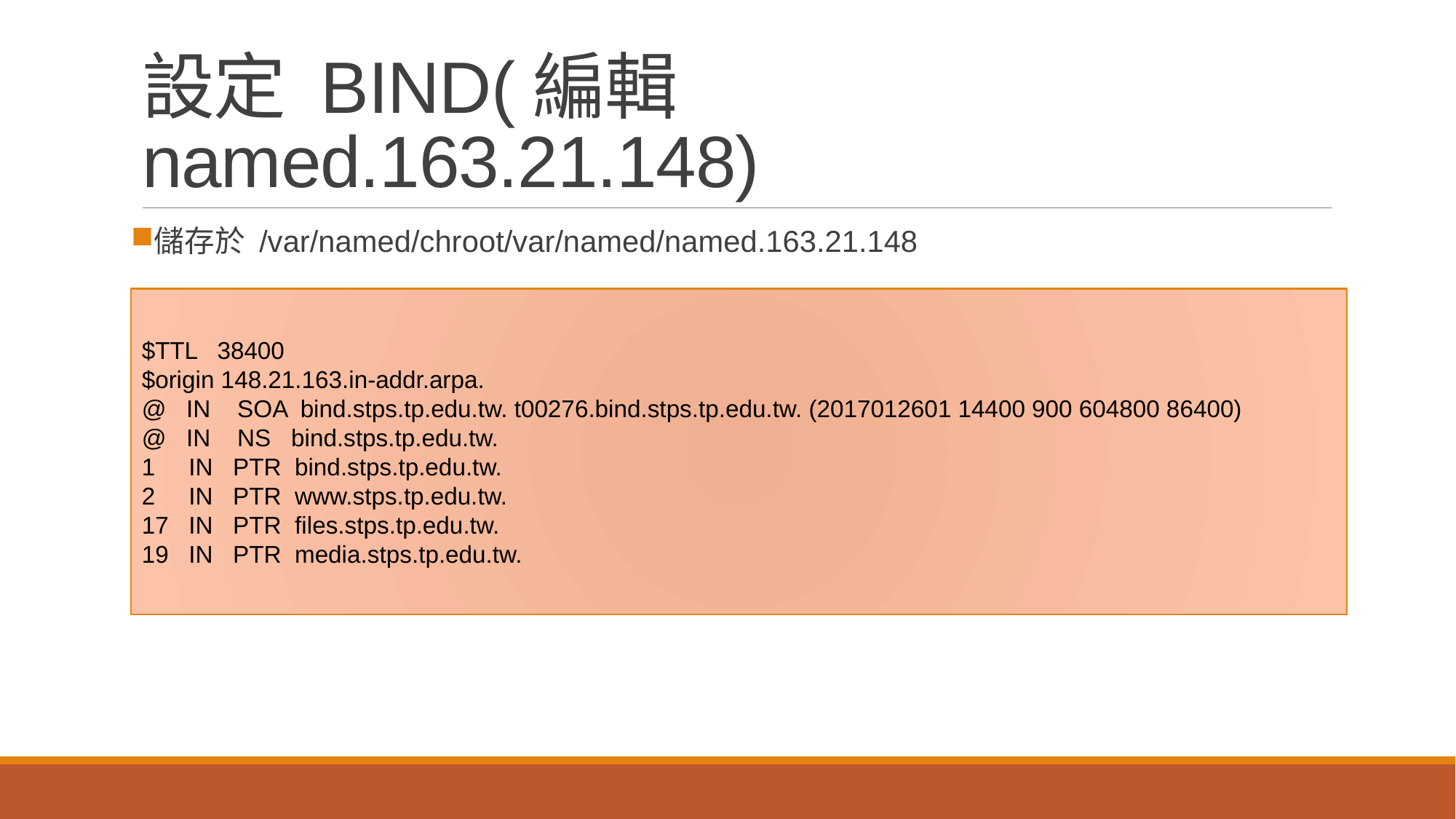

# 設定 BIND(編輯 named.163.21.148)
儲存於 /var/named/chroot/var/named/named.163.21.148
$TTL   38400
$origin 148.21.163.in-addr.arpa.
@   IN    SOA  bind.stps.tp.edu.tw. t00276.bind.stps.tp.edu.tw. (2017012601 14400 900 604800 86400)
@   IN    NS   bind.stps.tp.edu.tw.
1     IN   PTR  bind.stps.tp.edu.tw.
2     IN   PTR  www.stps.tp.edu.tw.
17   IN   PTR  files.stps.tp.edu.tw.
19   IN   PTR  media.stps.tp.edu.tw.